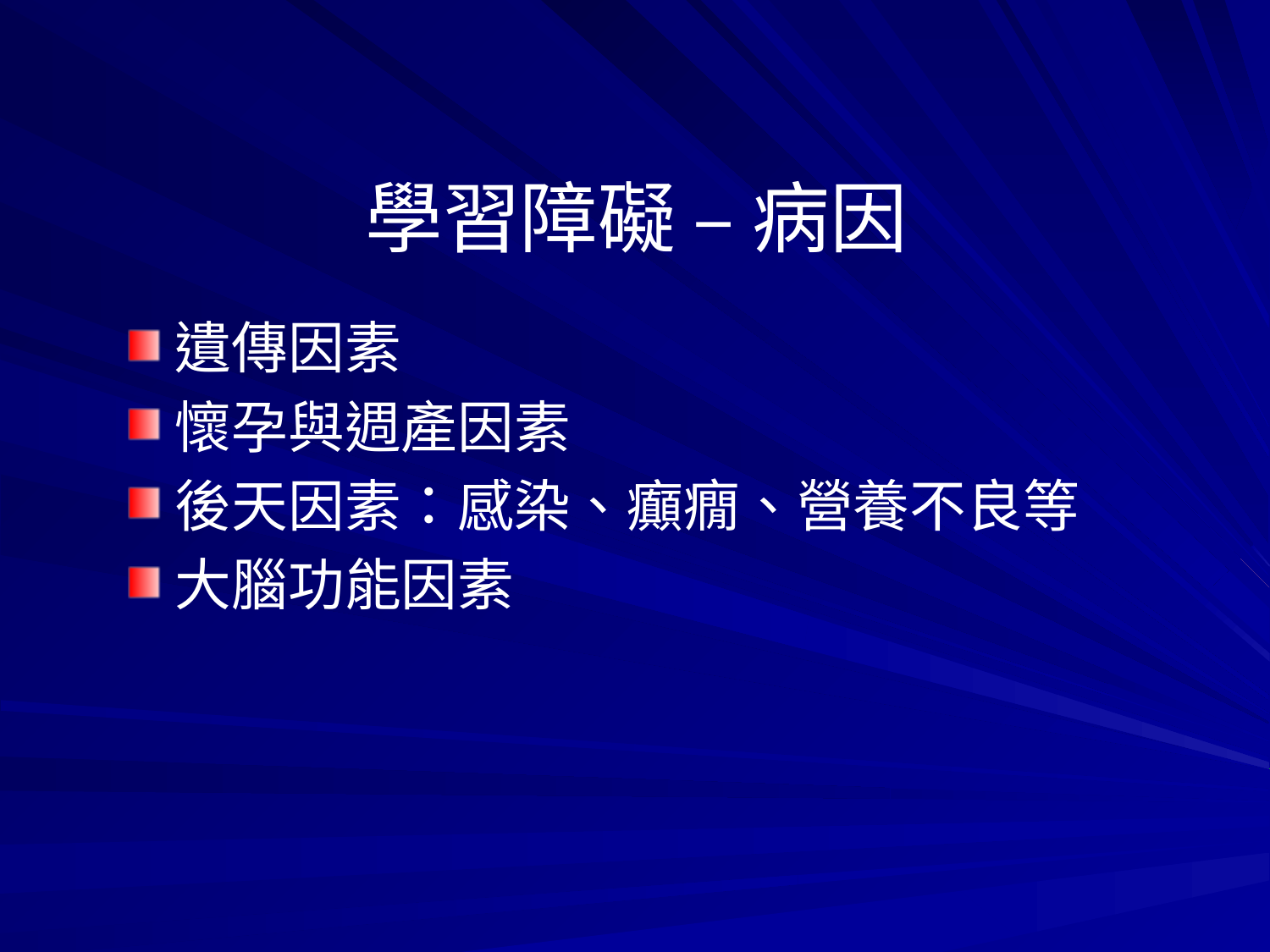

# 學習障礙 – 病因
遺傳因素
懷孕與週產因素
後天因素：感染、癲癇、營養不良等
大腦功能因素